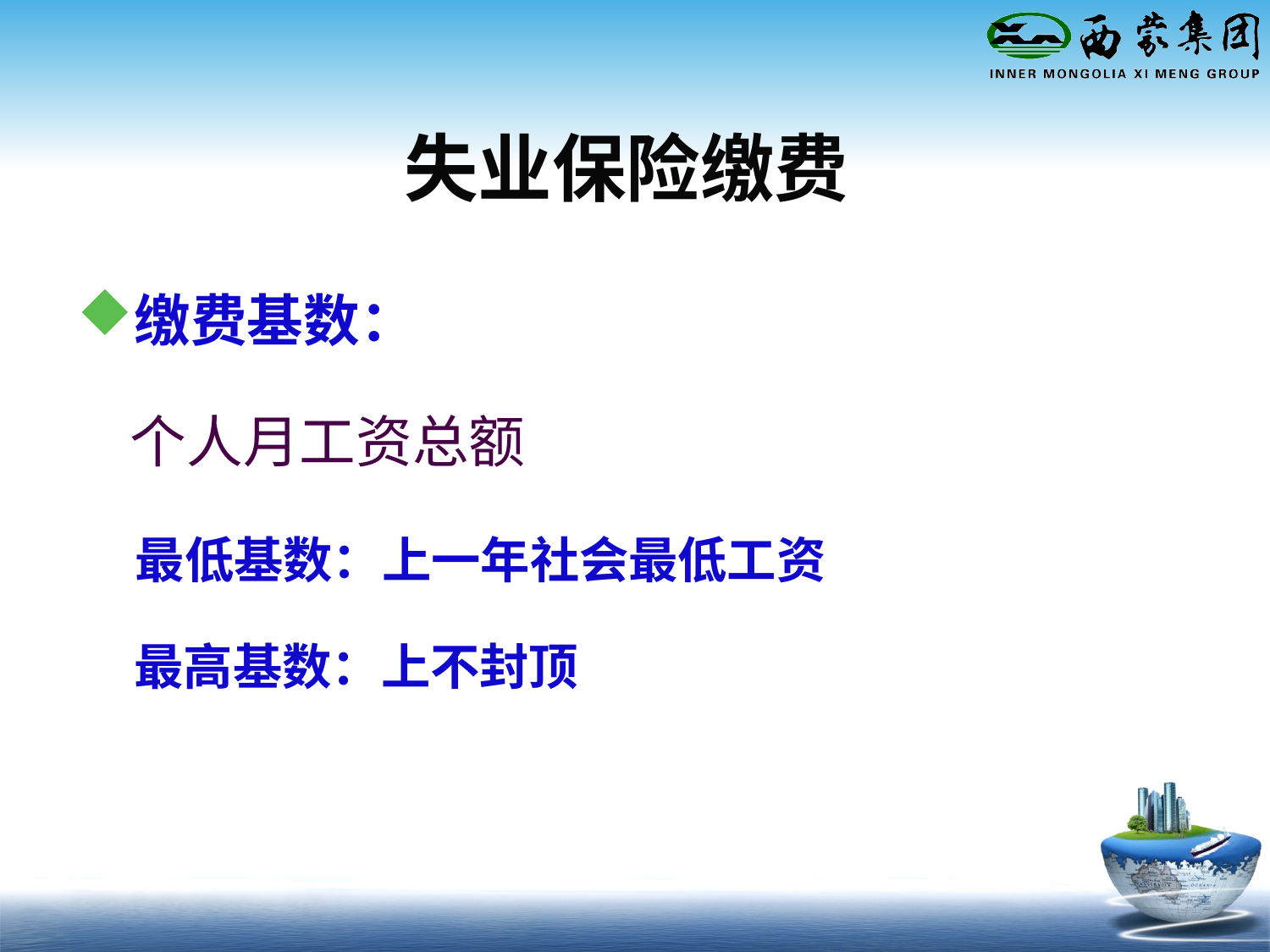

失业保险缴费
缴费基数：

   个人月工资总额

     最低基数：上一年社会最低工资

    最高基数：上不封顶